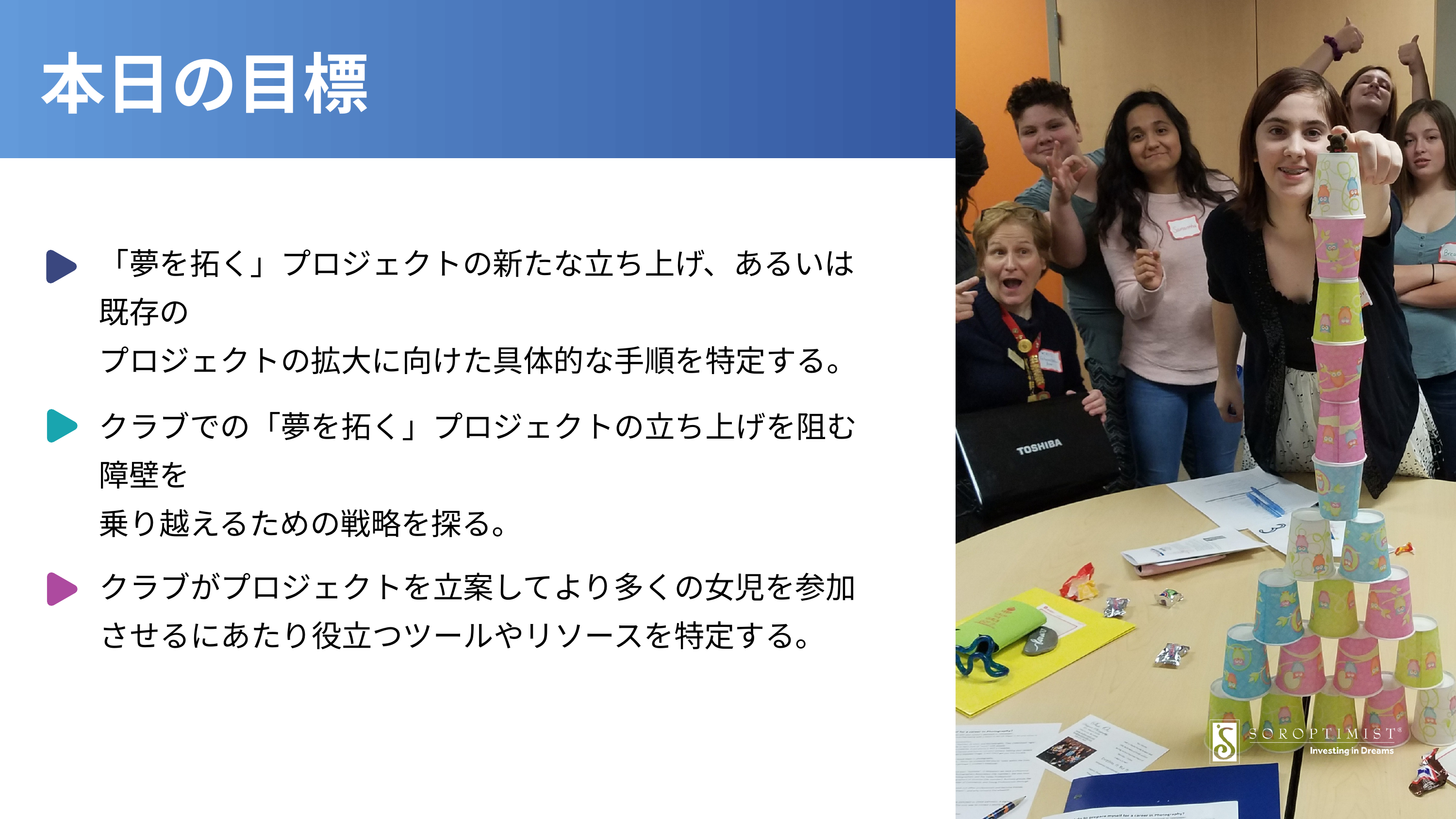

本日の目標
「夢を拓く」プロジェクトの新たな立ち上げ、あるいは既存の
プロジェクトの拡大に向けた具体的な手順を特定する。

クラブでの「夢を拓く」プロジェクトの立ち上げを阻む障壁を
乗り越えるための戦略を探る。

クラブがプロジェクトを立案してより多くの女児を参加させるにあたり役立つツールやリソースを特定する。